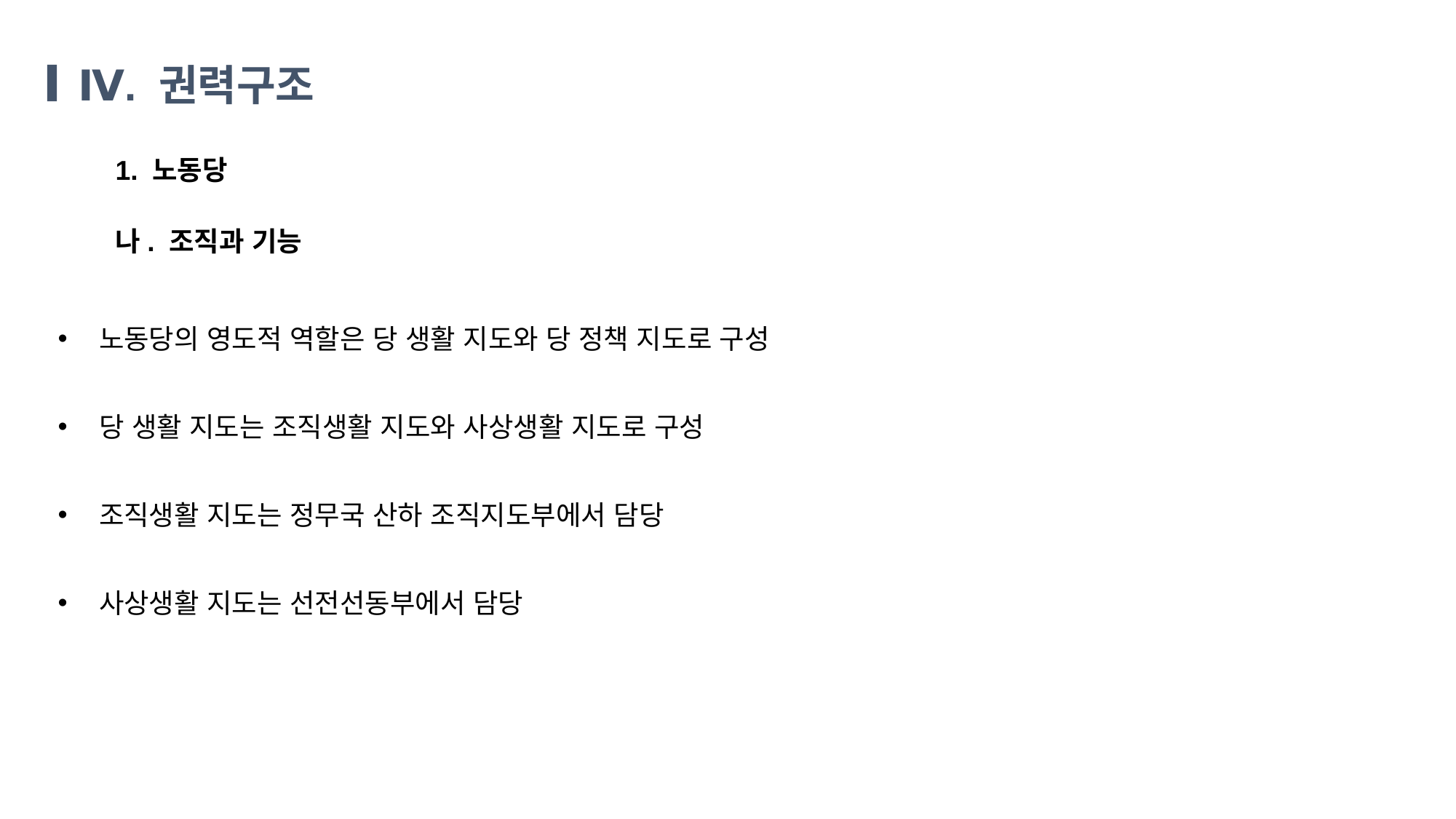

Ⅳ. 권력구조

1. 노동당
나. 조직과 기능
노동당의 영도적 역할은 당 생활 지도와 당 정책 지도로 구성
당 생활 지도는 조직생활 지도와 사상생활 지도로 구성
조직생활 지도는 정무국 산하 조직지도부에서 담당
사상생활 지도는 선전선동부에서 담당